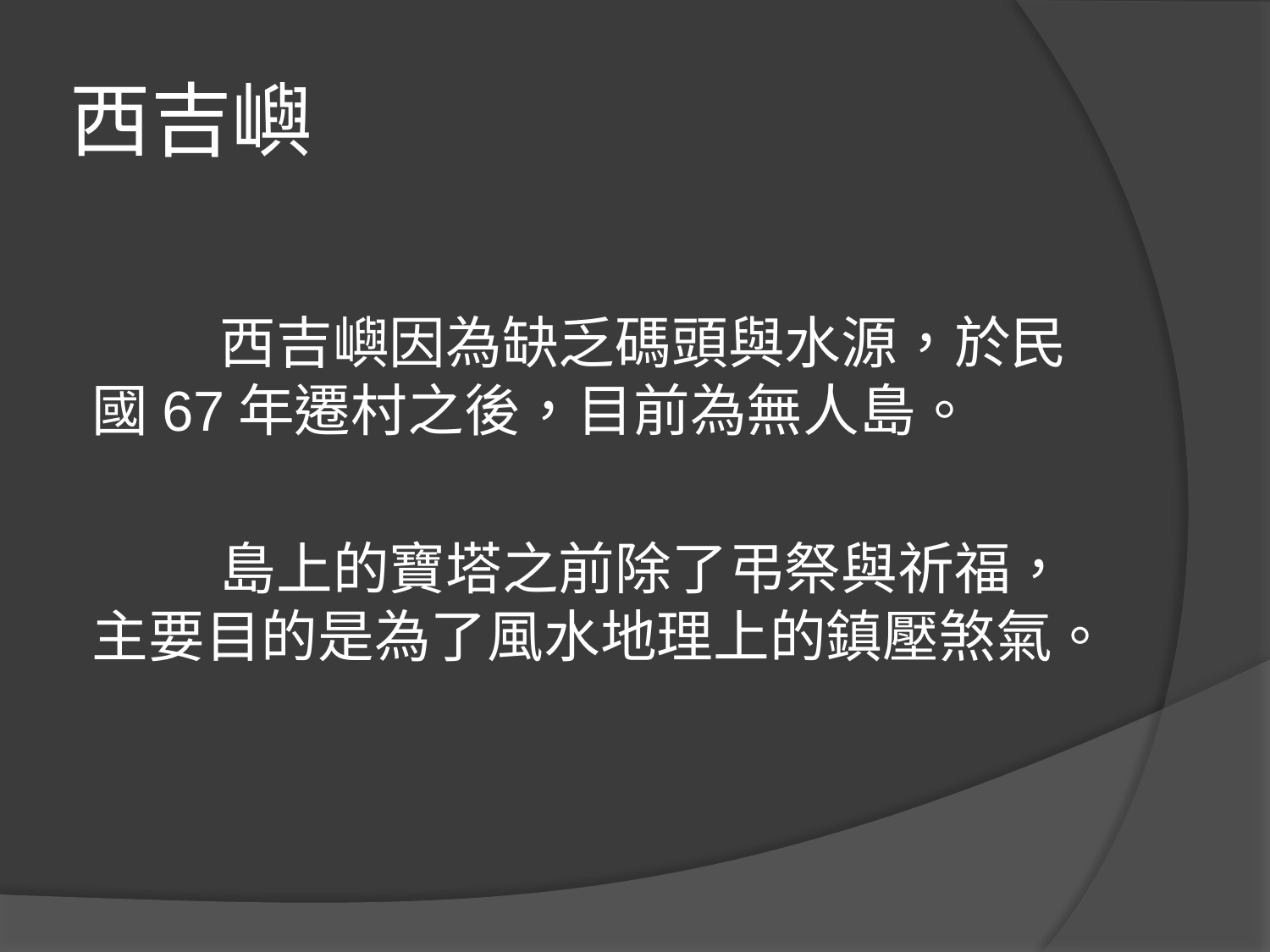

# 西吉嶼

         西吉嶼因為缺乏碼頭與水源，於民國67年遷村之後，目前為無人島。

         島上的寶塔之前除了弔祭與祈福，主要目的是為了風水地理上的鎮壓煞氣。